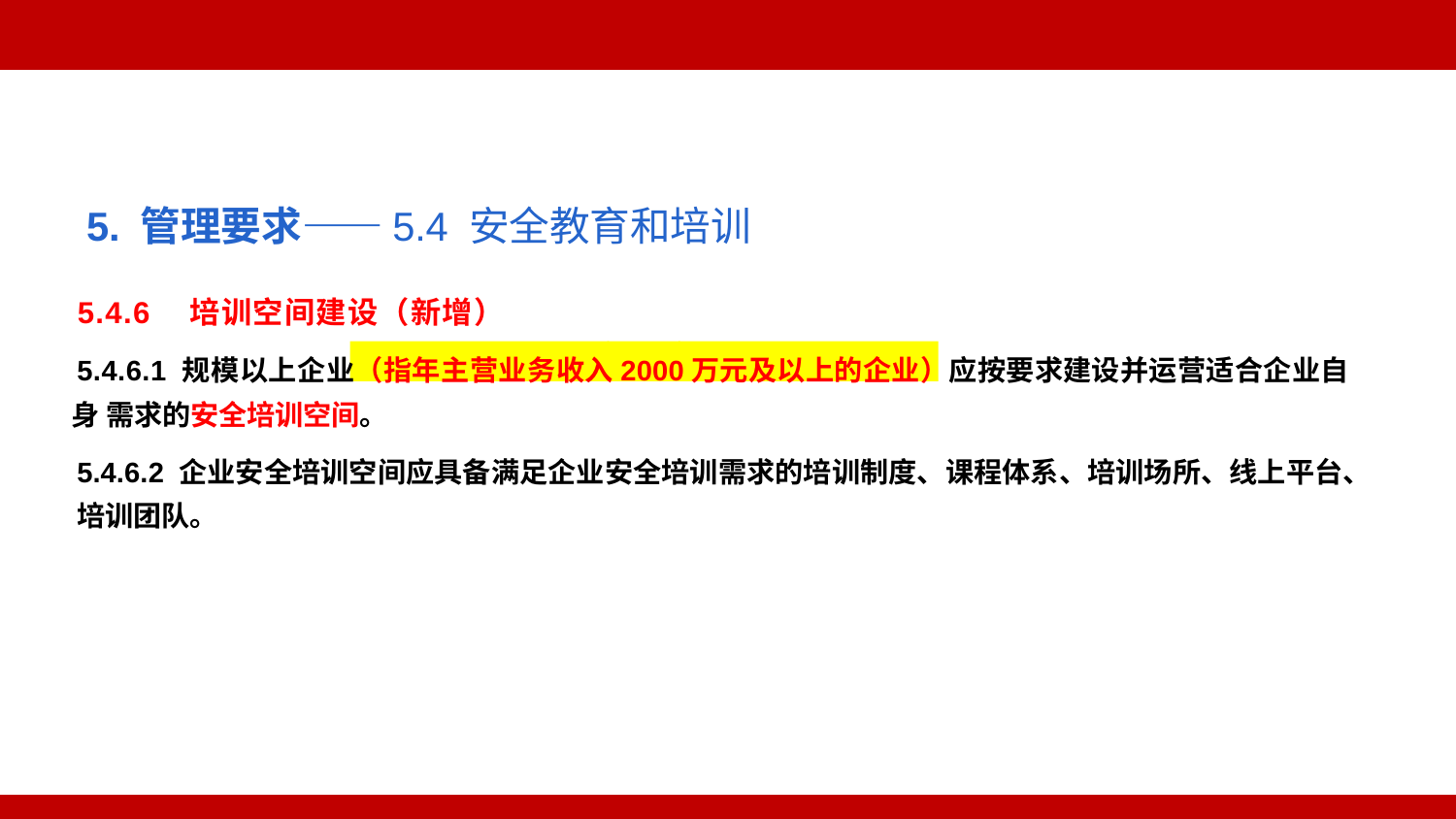

5. 管理要求——5.4 安全教育和培训

5.4.6   培训空间建设（新增）
5.4.6.1 规模以上企业（指年主营业务收入2000万元及以上的企业）应按要求建设并运营适合企业自身 需求的安全培训空间。

5.4.6.2 企业安全培训空间应具备满足企业安全培训需求的培训制度、课程体系、培训场所、线上平台、 培训团队。